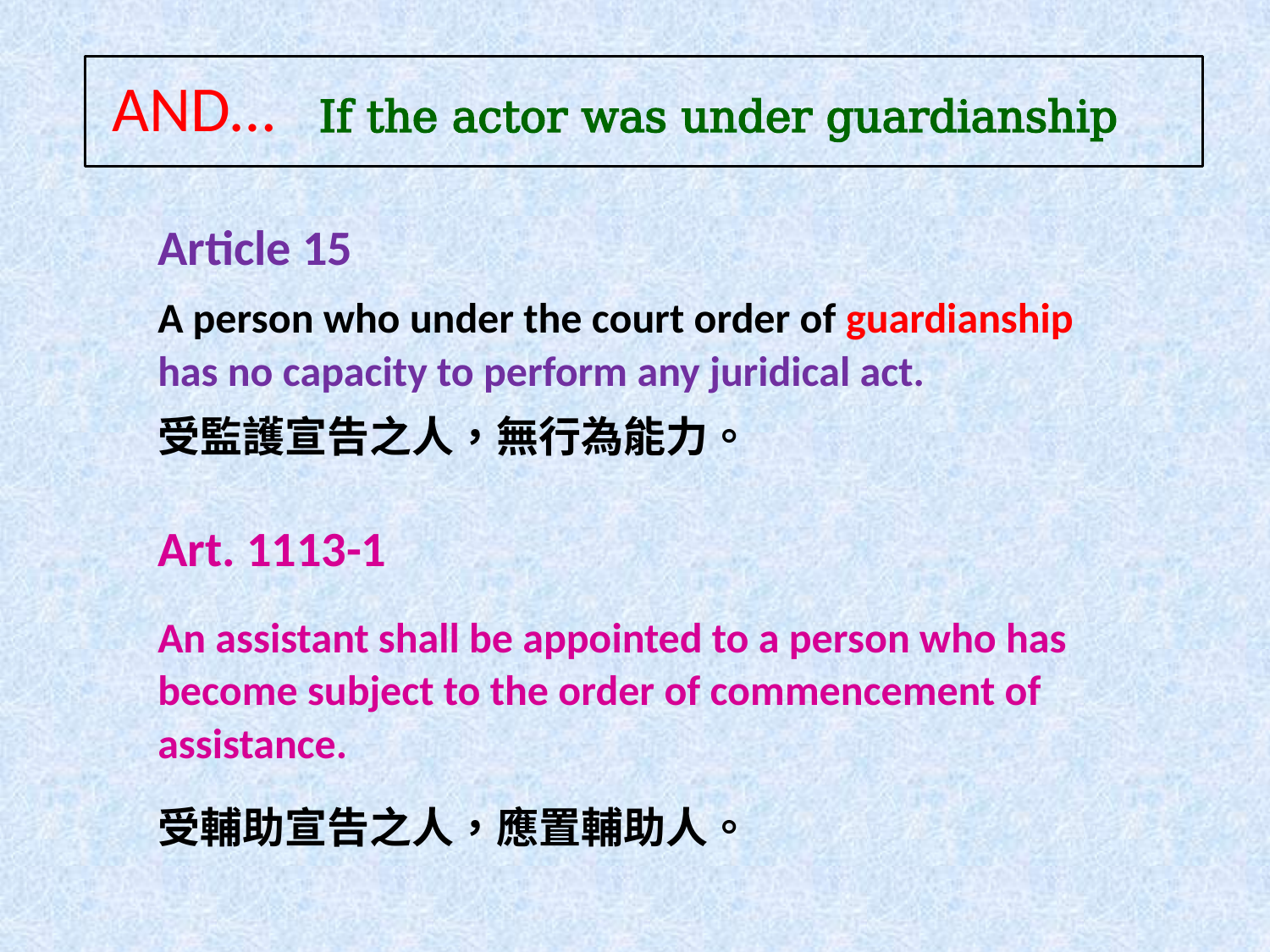

# AND…   If the actor was under guardianship
Article 15
A person who under the court order of guardianship has no capacity to perform any juridical act.
受監護宣告之人，無行為能力。
Art. 1113-1
An assistant shall be appointed to a person who has become subject to the order of commencement of assistance.
受輔助宣告之人，應置輔助人。